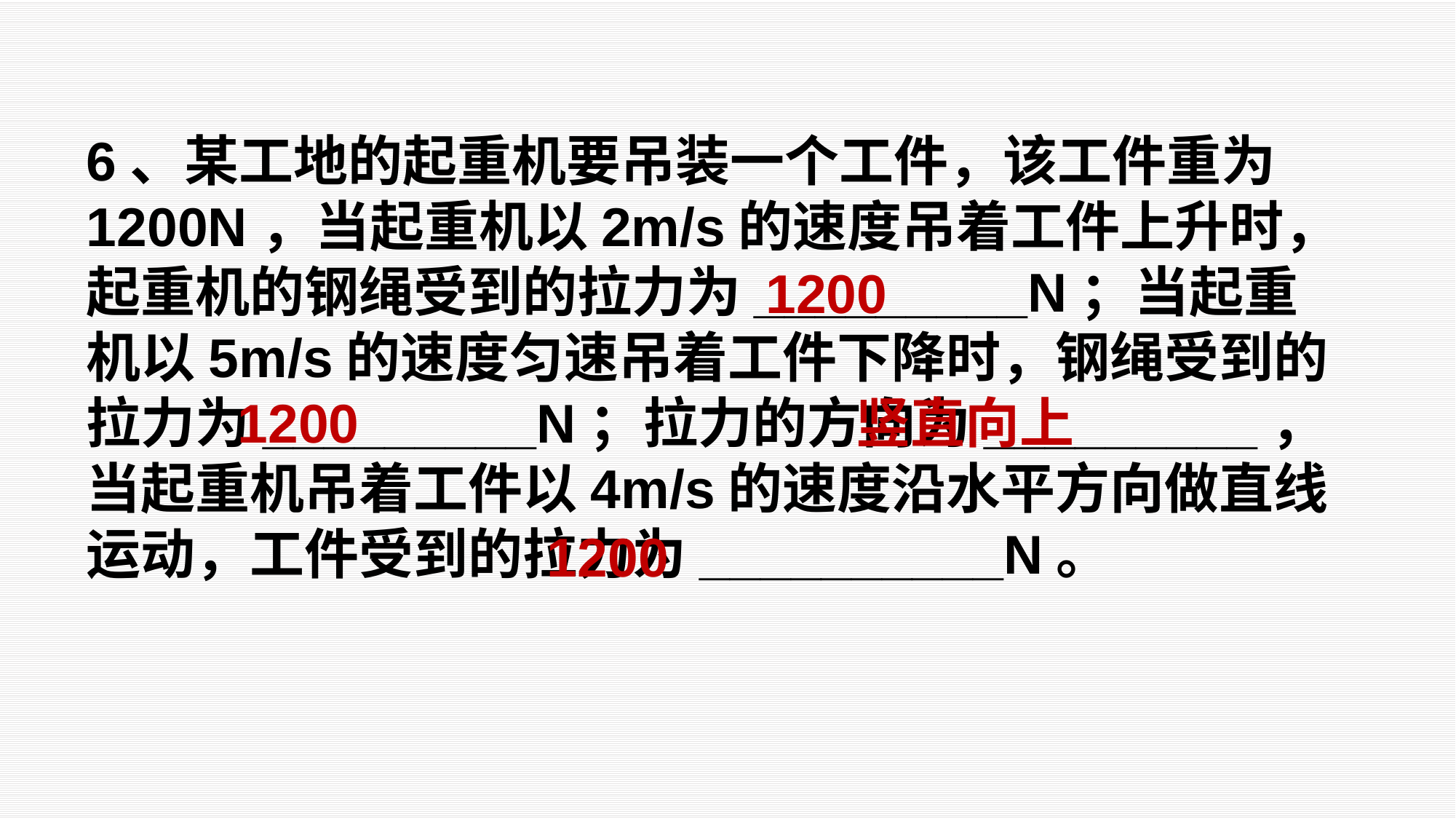

6、某工地的起重机要吊装一个工件，该工件重为1200N，当起重机以2m/s的速度吊着工件上升时，起重机的钢绳受到的拉力为_________N；当起重机以5m/s的速度匀速吊着工件下降时，钢绳受到的拉力为_________N；拉力的方向为_________，当起重机吊着工件以4m/s的速度沿水平方向做直线运动，工件受到的拉力为__________N。
1200
1200
竖直向上
1200